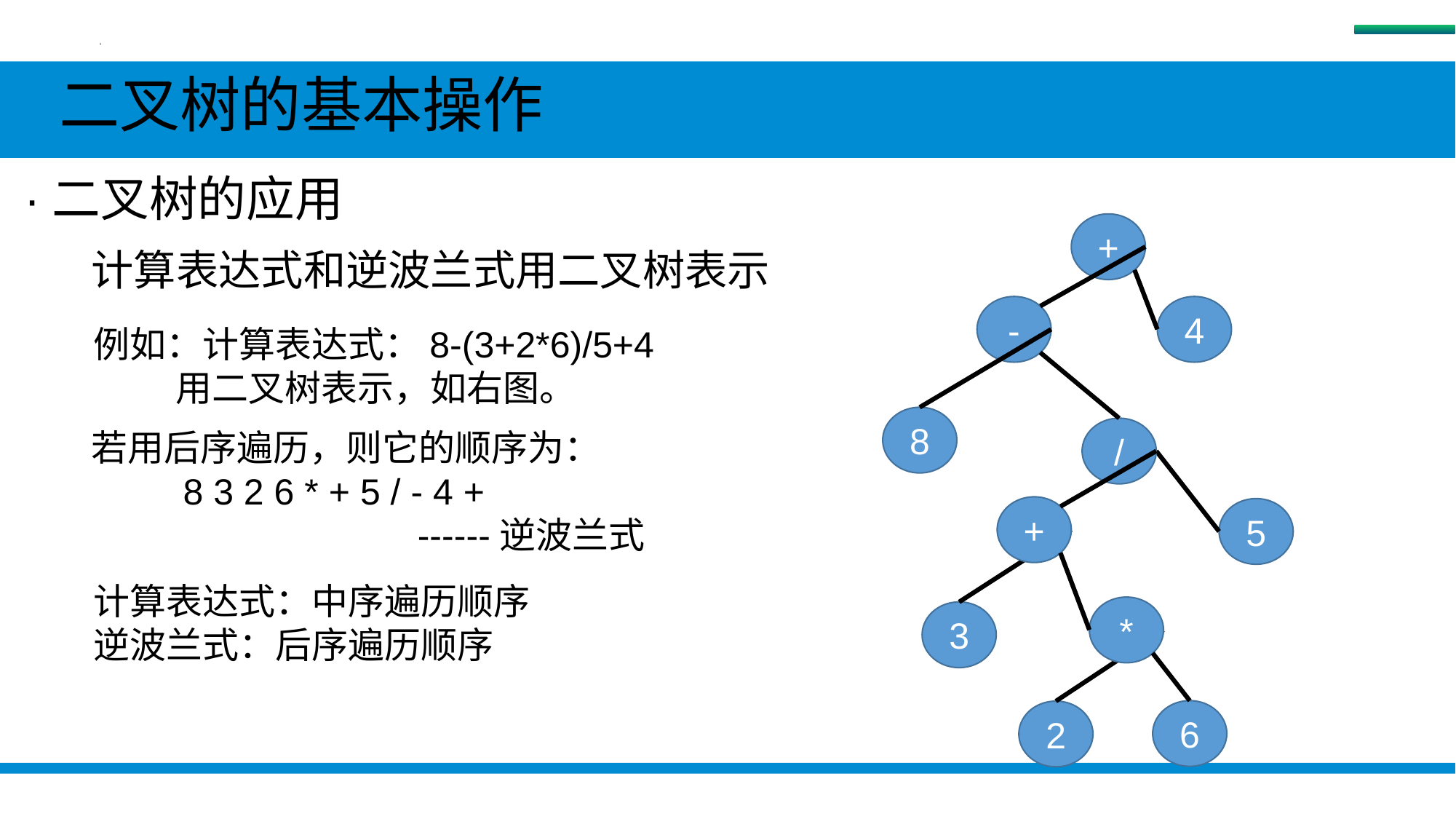

树

  二叉树的基本操作
 ·二叉树的应用
+
-
4
8
/
+
5
*
3
6
2
  计算表达式和逆波兰式用二叉树表示
例如：计算表达式：8-(3+2*6)/5+4
         用二叉树表示，如右图。
若用后序遍历，则它的顺序为：
         8 3 2 6 * + 5 / - 4 +
                                ------逆波兰式
计算表达式：中序遍历顺序
逆波兰式：后序遍历顺序
#